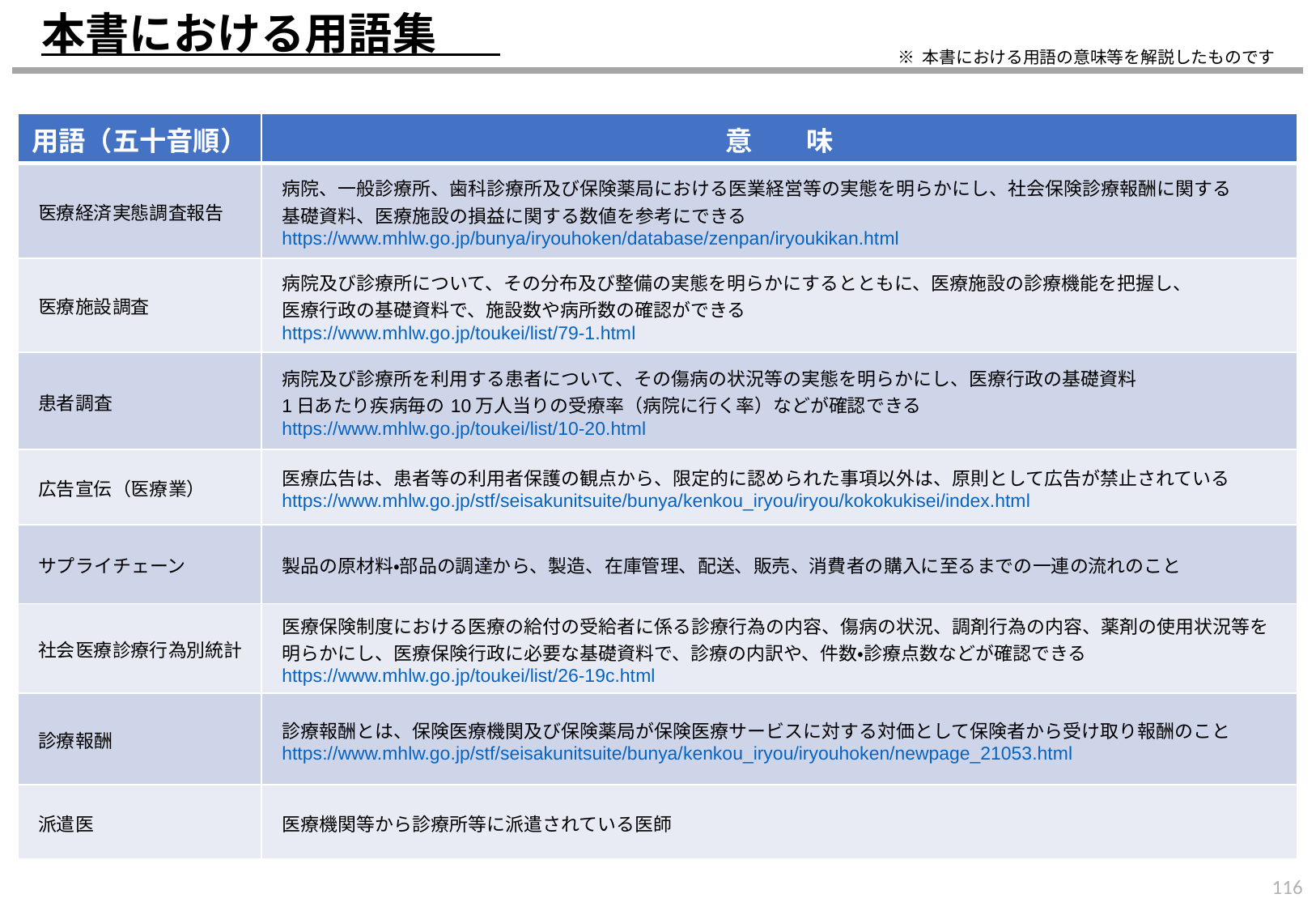

本書における用語集
※ 本書における用語の意味等を解説したものです
| 用語（五十音順） | 意　　味 |
| --- | --- |
| 医療経済実態調査報告 | 病院、一般診療所、歯科診療所及び保険薬局における医業経営等の実態を明らかにし、社会保険診療報酬に関する 基礎資料、医療施設の損益に関する数値を参考にできる https://www.mhlw.go.jp/bunya/iryouhoken/database/zenpan/iryoukikan.html |
| 医療施設調査 | 病院及び診療所について、その分布及び整備の実態を明らかにするとともに、医療施設の診療機能を把握し、 医療行政の基礎資料で、施設数や病所数の確認ができる https://www.mhlw.go.jp/toukei/list/79-1.html |
| 患者調査 | 病院及び診療所を利用する患者について、その傷病の状況等の実態を明らかにし、医療行政の基礎資料 1日あたり疾病毎の10万人当りの受療率（病院に行く率）などが確認できる https://www.mhlw.go.jp/toukei/list/10-20.html |
| 広告宣伝（医療業） | 医療広告は、患者等の利用者保護の観点から、限定的に認められた事項以外は、原則として広告が禁止されているhttps://www.mhlw.go.jp/stf/seisakunitsuite/bunya/kenkou\_iryou/iryou/kokokukisei/index.html |
| サプライチェーン | 製品の原材料・部品の調達から、製造、在庫管理、配送、販売、消費者の購入に至るまでの一連の流れのこと |
| 社会医療診療行為別統計 | 医療保険制度における医療の給付の受給者に係る診療行為の内容、傷病の状況、調剤行為の内容、薬剤の使用状況等を 明らかにし、医療保険行政に必要な基礎資料で、診療の内訳や、件数・診療点数などが確認できる https://www.mhlw.go.jp/toukei/list/26-19c.html |
| 診療報酬 | 診療報酬とは、保険医療機関及び保険薬局が保険医療サービスに対する対価として保険者から受け取り報酬のこと https://www.mhlw.go.jp/stf/seisakunitsuite/bunya/kenkou\_iryou/iryouhoken/newpage\_21053.html |
| 派遣医 | 医療機関等から診療所等に派遣されている医師 |
116